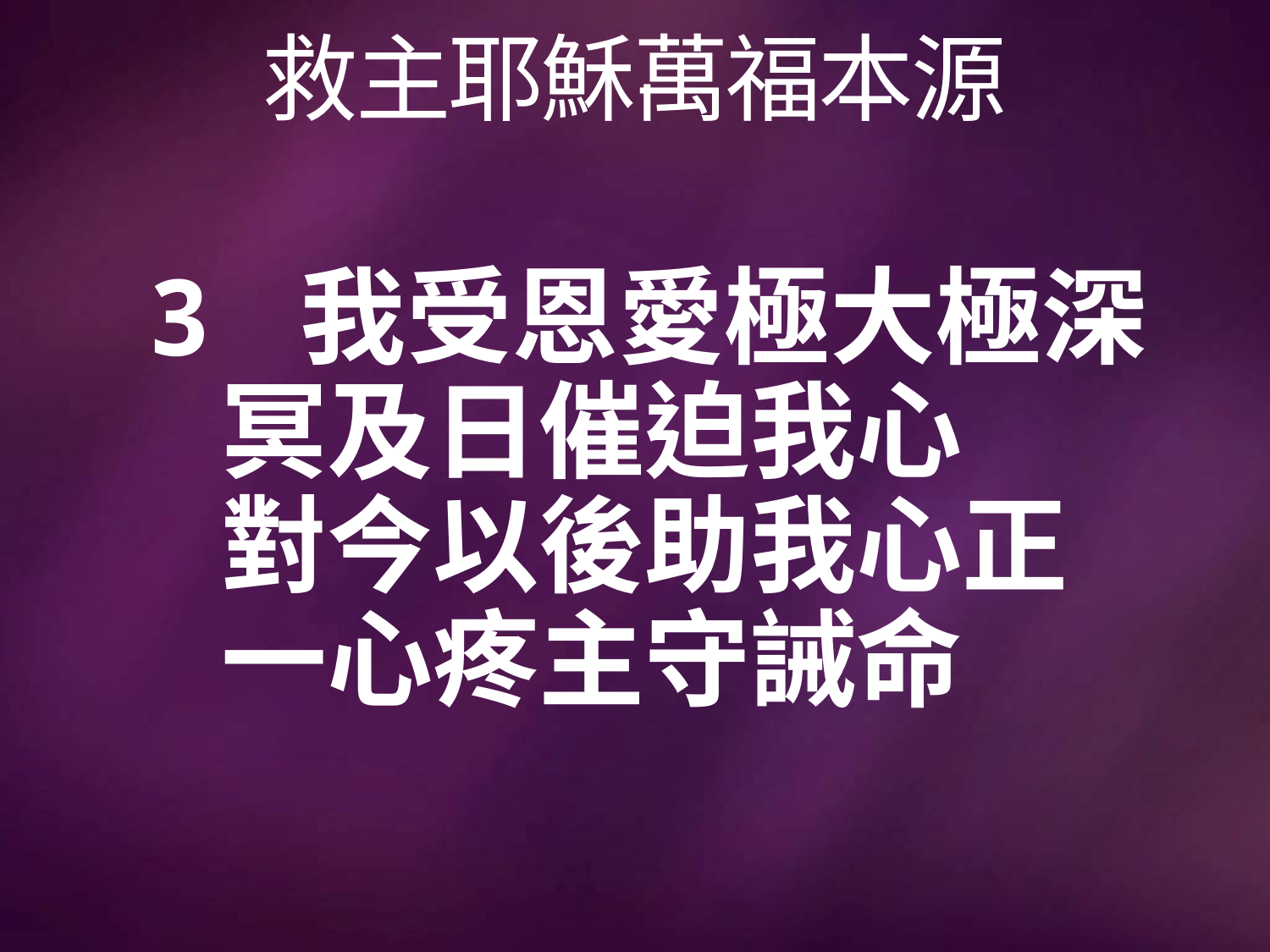

# 救主耶穌萬福本源
3 我受恩愛極大極深
  冥及日催迫我心
  對今以後助我心正
  一心疼主守誡命